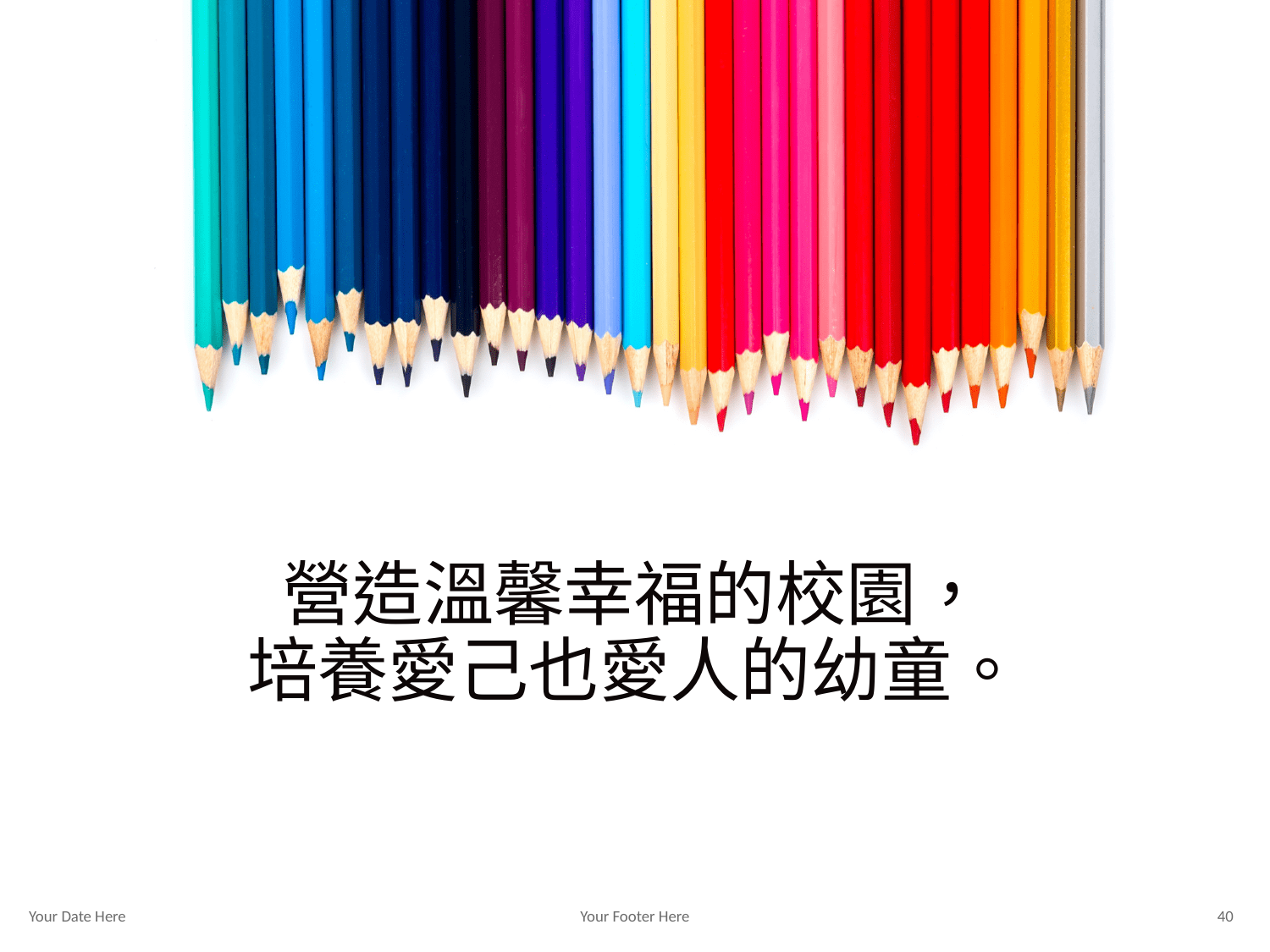

# 營造溫馨幸福的校園， 培養愛己也愛人的幼童。

Your Date Here
Your Footer Here
40